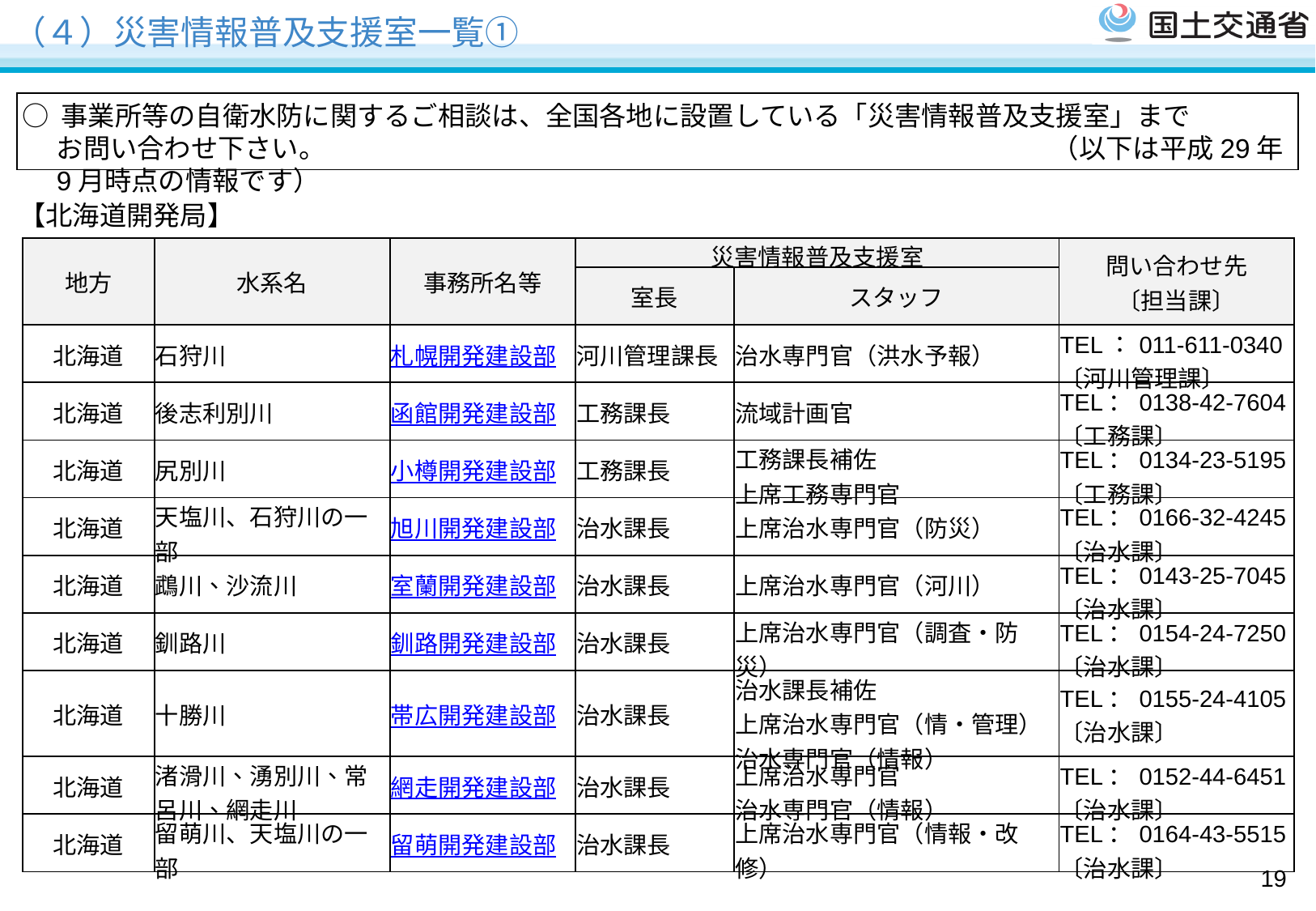

# （４）災害情報普及支援室一覧①

○ 事業所等の自衛水防に関するご相談は、全国各地に設置している「災害情報普及支援室」まで
お問い合わせ下さい。　　　　　　　　　　　　　　　　　　　　　　　　　　　（以下は平成29年9月時点の情報です）
【北海道開発局】
| 地方 | 水系名 | 事務所名等 | 災害情報普及支援室 |  | 問い合わせ先 〔担当課〕 |
| --- | --- | --- | --- | --- | --- |
|  |  |  | 室長 | スタッフ |  |
| 北海道 | 石狩川 | 札幌開発建設部 | 河川管理課長 | 治水専門官（洪水予報） | TEL：011-611-0340 〔河川管理課〕 |
| 北海道 | 後志利別川 | 函館開発建設部 | 工務課長 | 流域計画官 | TEL：0138-42-7604 〔工務課〕 |
| 北海道 | 尻別川 | 小樽開発建設部 | 工務課長 | 工務課長補佐 上席工務専門官 | TEL：0134-23-5195 〔工務課〕 |
| 北海道 | 天塩川、石狩川の一部 | 旭川開発建設部 | 治水課長 | 上席治水専門官（防災） | TEL：0166-32-4245 〔治水課〕 |
| 北海道 | 鵡川、沙流川 | 室蘭開発建設部 | 治水課長 | 上席治水専門官（河川） | TEL：0143-25-7045 〔治水課〕 |
| 北海道 | 釧路川 | 釧路開発建設部 | 治水課長 | 上席治水専門官（調査・防災） | TEL：0154-24-7250 〔治水課〕 |
| 北海道 | 十勝川 | 帯広開発建設部 | 治水課長 | 治水課長補佐 上席治水専門官（情・管理） 治水専門官（情報） | TEL：0155-24-4105 〔治水課〕 |
| 北海道 | 渚滑川、湧別川、常呂川、網走川 | 網走開発建設部 | 治水課長 | 上席治水専門官 治水専門官（情報） | TEL：0152-44-6451 〔治水課〕 |
| 北海道 | 留萌川、天塩川の一部 | 留萌開発建設部 | 治水課長 | 上席治水専門官（情報・改修） | TEL：0164-43-5515 〔治水課〕 |
19